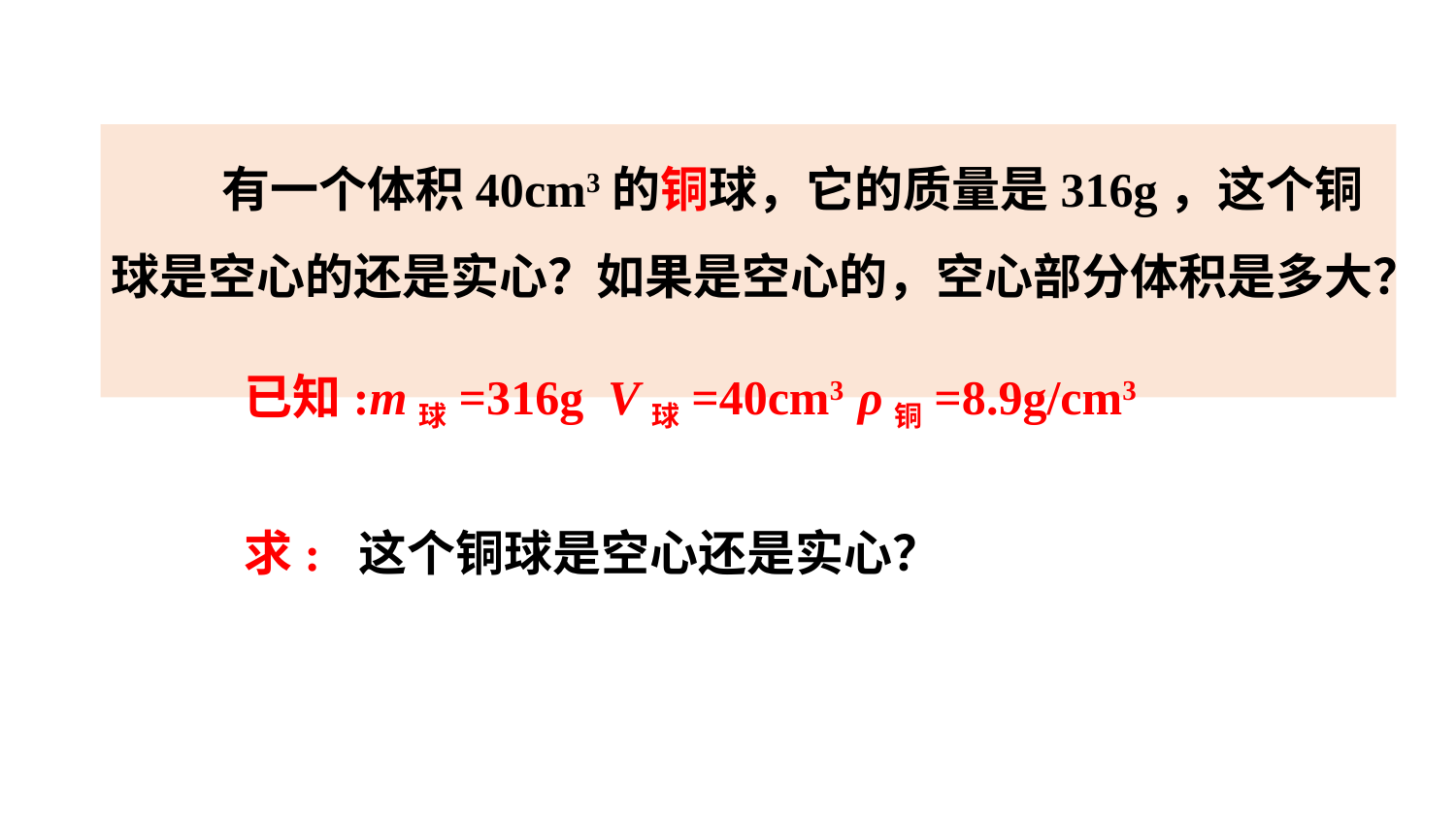

有一个体积40cm3的铜球，它的质量是316g，这个铜球是空心的还是实心？如果是空心的，空心部分体积是多大？
已知:m球=316g  V球=40cm3  ρ铜=8.9g/cm3
求:
这个铜球是空心还是实心？